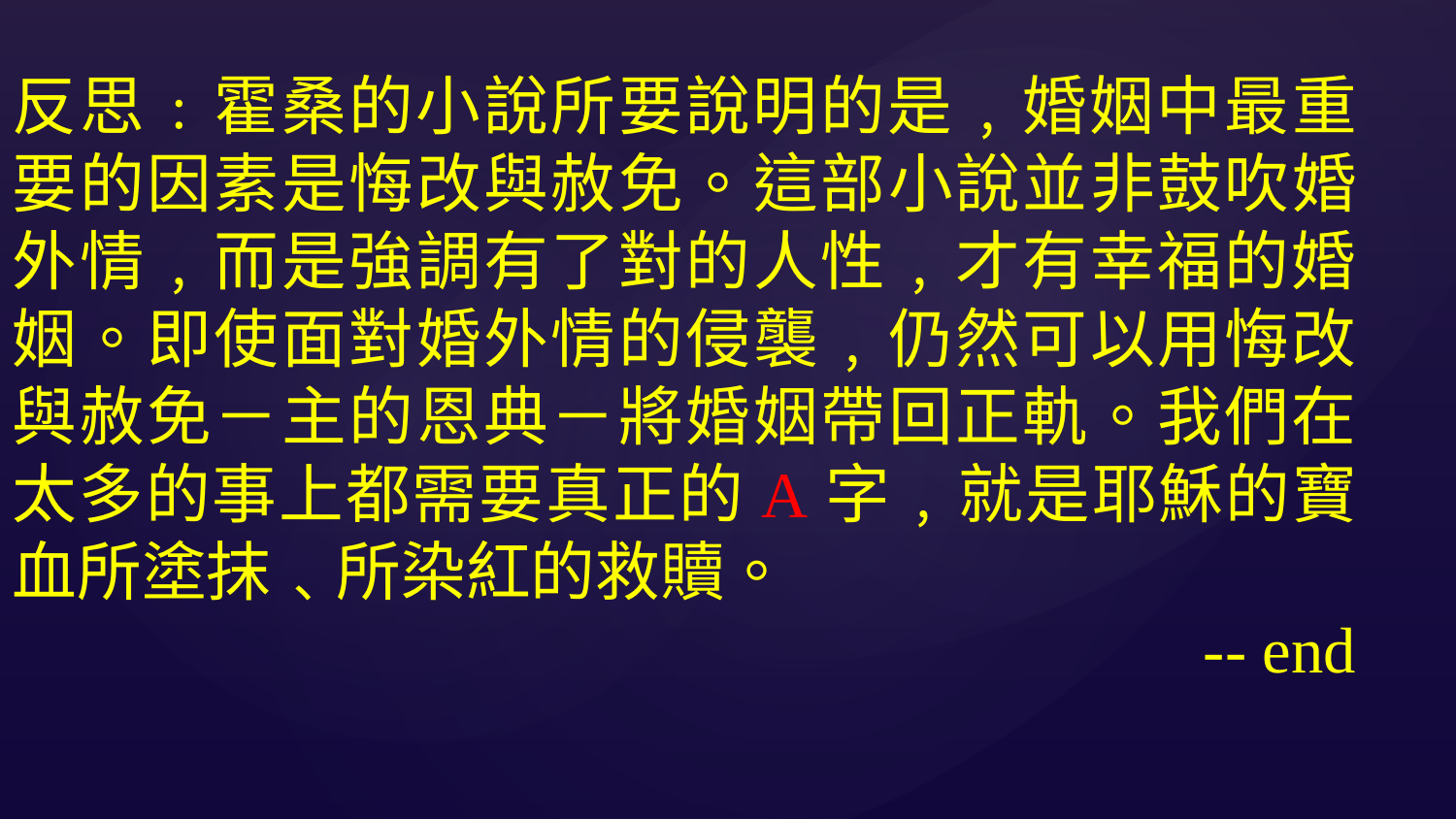

反思﹕霍桑的小說所要說明的是﹐婚姻中最重要的因素是悔改與赦免。這部小說並非鼓吹婚外情﹐而是強調有了對的人性﹐才有幸福的婚姻。即使面對婚外情的侵襲﹐仍然可以用悔改與赦免－主的恩典－將婚姻帶回正軌。我們在太多的事上都需要真正的A字﹐就是耶穌的寶血所塗抹﹑所染紅的救贖。
-- end